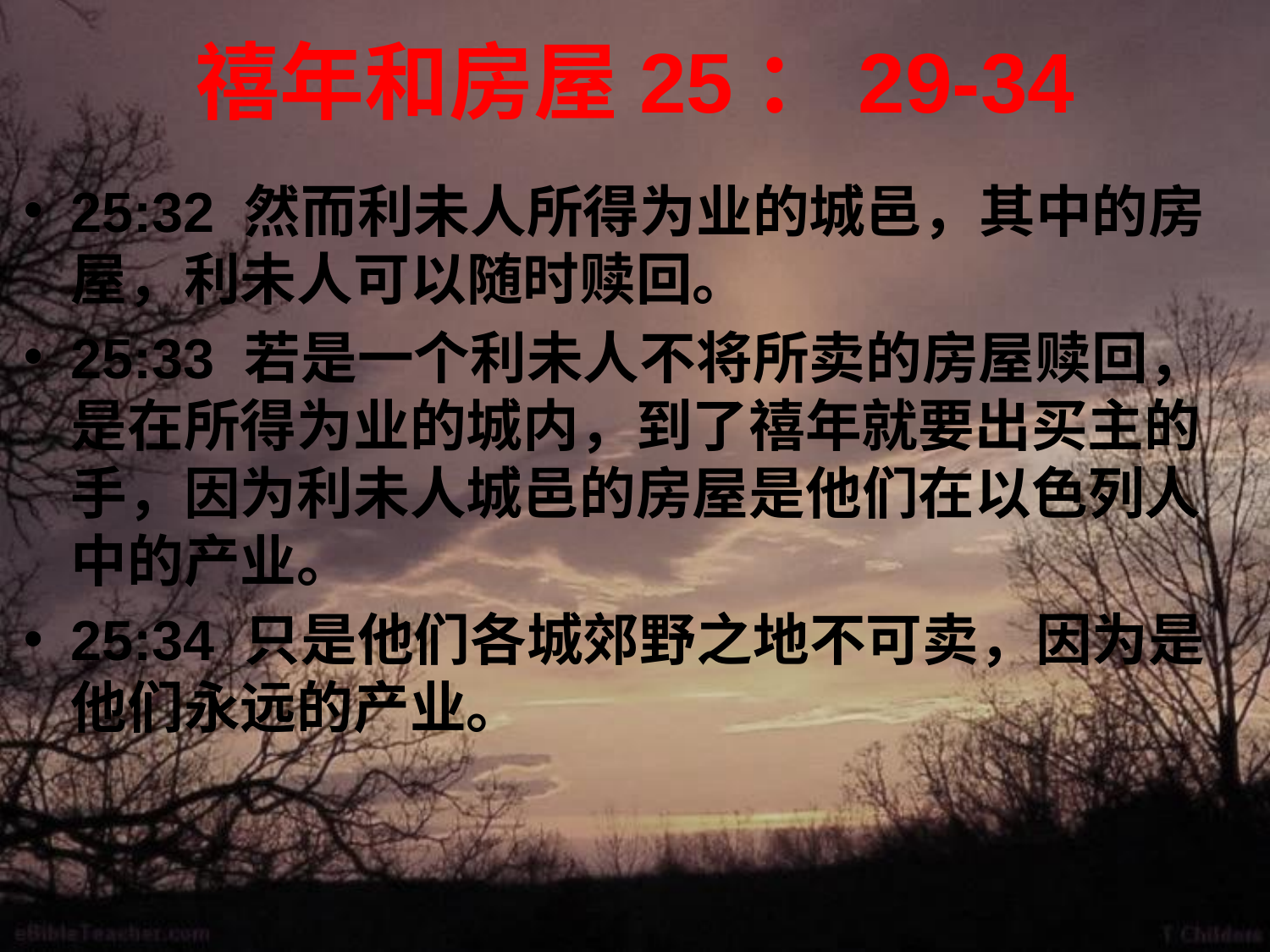

# 禧年和房屋25：29-34
25:32 然而利未人所得为业的城邑，其中的房屋，利未人可以随时赎回。
25:33 若是一个利未人不将所卖的房屋赎回，是在所得为业的城内，到了禧年就要出买主的手，因为利未人城邑的房屋是他们在以色列人中的产业。
25:34 只是他们各城郊野之地不可卖，因为是他们永远的产业。